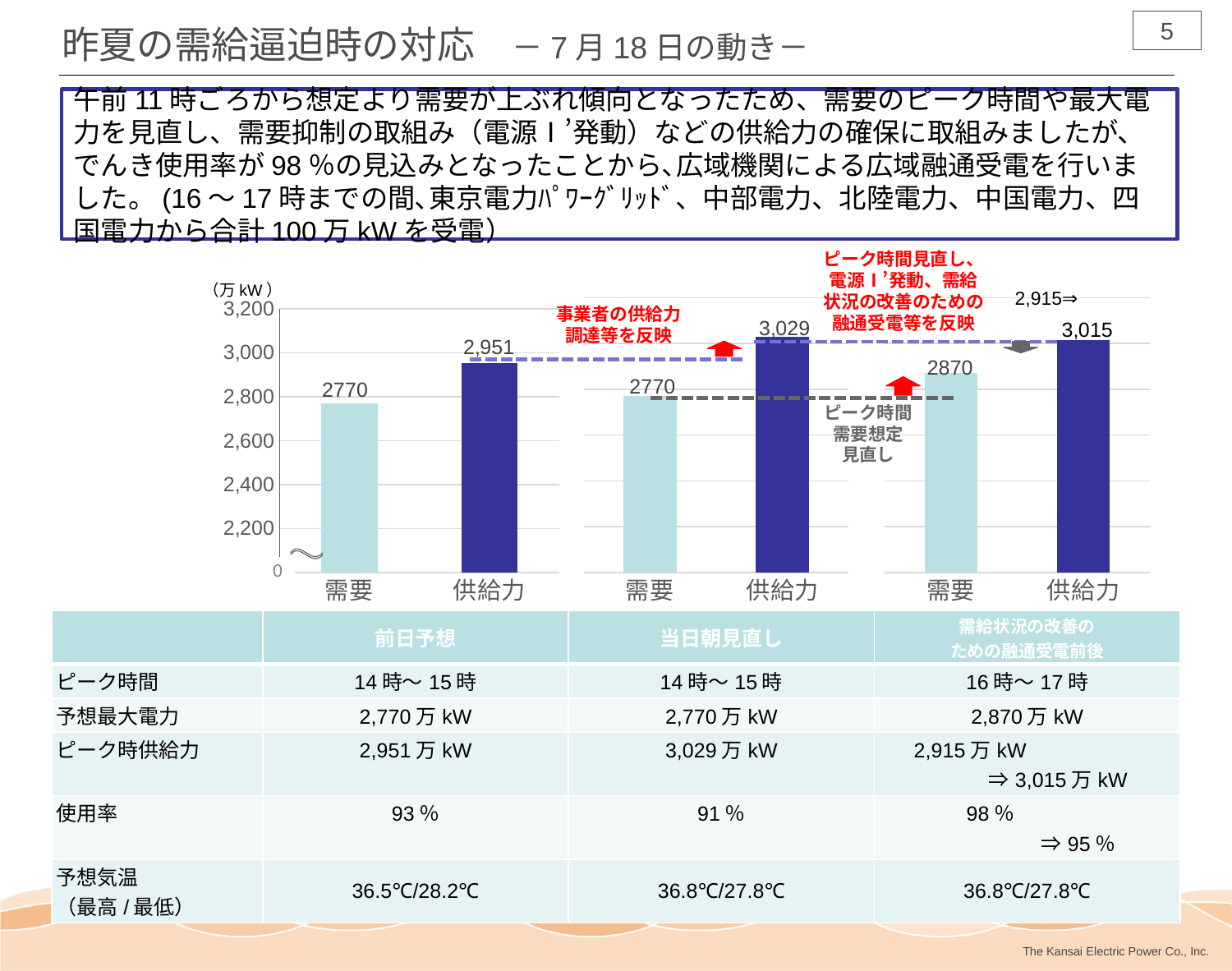

5
# 昨夏の需給逼迫時の対応　－7月18日の動き－
午前11時ごろから想定より需要が上ぶれ傾向となったため、需要のピーク時間や最大電力を見直し、需要抑制の取組み（電源Ⅰ’発動）などの供給力の確保に取組みましたが、でんき使用率が98％の見込みとなったことから､広域機関による広域融通受電を行いました。(16～17時までの間､東京電力ﾊﾟﾜｰｸﾞﾘｯﾄﾞ、中部電力、北陸電力、中国電力、四国電力から合計100万kWを受電）
ピーク時間見直し、
電源Ⅰ’発動、需給
状況の改善のための
融通受電等を反映
（万kW）
2,915⇒

### Chart

| Category | 系列 1 | 系列 2 |
|---|---|---|
| 需要 | 2770.0 | None |
| 供給力 | None | 3029.0 |

### Chart

| Category | 系列 1 | 系列 2 |
|---|---|---|
| 需要 | 2870.0 | None |
| 供給力 | None | 3015.0 |

### Chart

| Category | 系列 1 | 系列 2 |
|---|---|---|
| 需要 | 2770.0 | None |
| 供給力 | None | 2951.0 |
事業者の供給力
調達等を反映

ピーク時間
需要想定
見直し

0
|  | 前日予想 | 当日朝見直し | 需給状況の改善の ための融通受電前後 |
| --- | --- | --- | --- |
| ピーク時間 | 14時～15時 | 14時～15時 | 16時～17時 |
| 予想最大電力 | 2,770万kW | 2,770万kW | 2,870万kW |
| ピーク時供給力 | 2,951万kW | 3,029万kW | 2,915万kW 　　　⇒3,015万kW |
| 使用率 | 93％ | 91％ | 98％ 　　　　　⇒95％ |
| 予想気温 （最高/最低） | 36.5℃/28.2℃ | 36.8℃/27.8℃ | 36.8℃/27.8℃ |